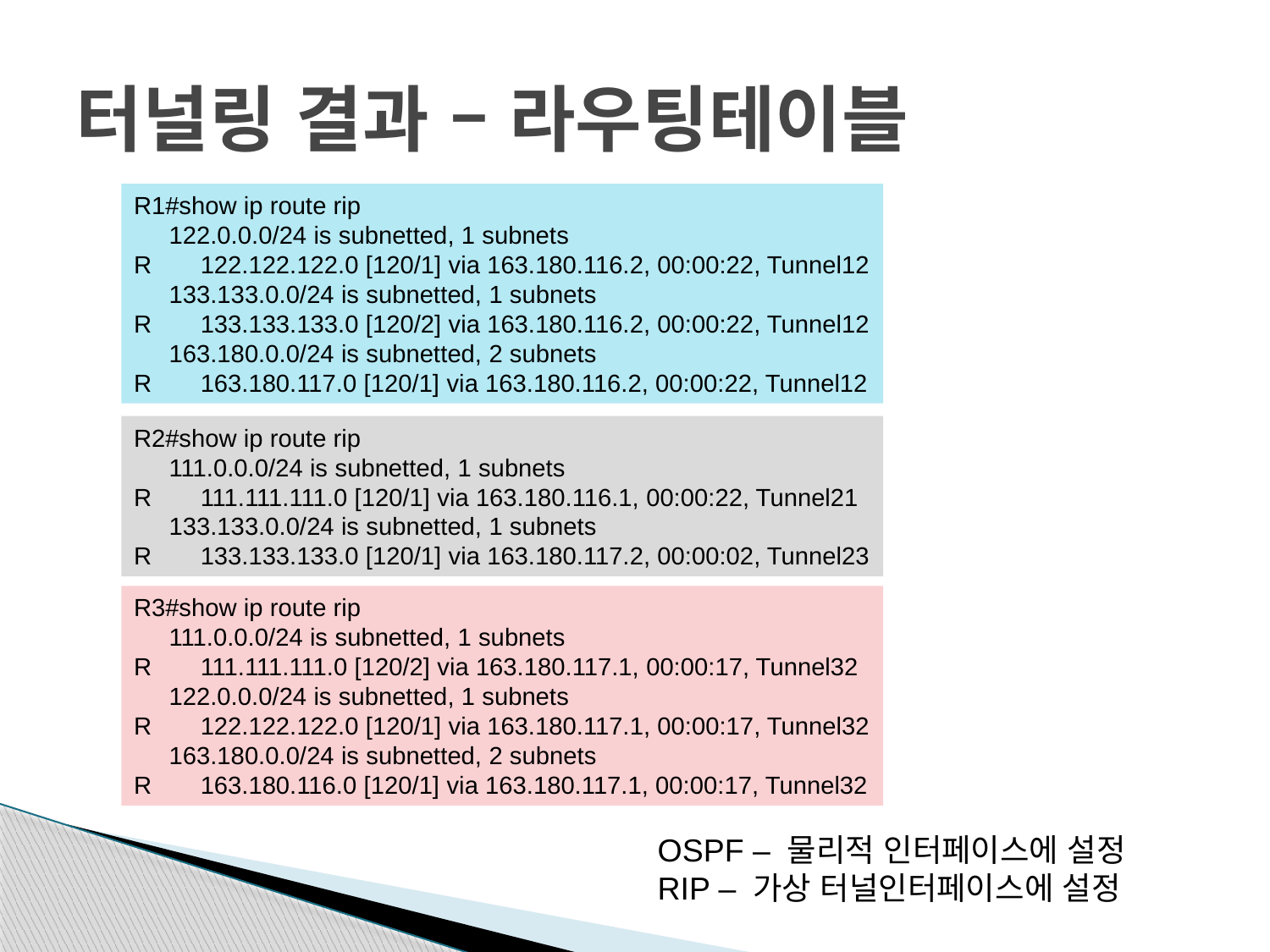

# 터널링 결과 – 라우팅테이블
R1#show ip route rip
     122.0.0.0/24 is subnetted, 1 subnets
R       122.122.122.0 [120/1] via 163.180.116.2, 00:00:22, Tunnel12
     133.133.0.0/24 is subnetted, 1 subnets
R       133.133.133.0 [120/2] via 163.180.116.2, 00:00:22, Tunnel12
     163.180.0.0/24 is subnetted, 2 subnets
R       163.180.117.0 [120/1] via 163.180.116.2, 00:00:22, Tunnel12
R2#show ip route rip
     111.0.0.0/24 is subnetted, 1 subnets
R       111.111.111.0 [120/1] via 163.180.116.1, 00:00:22, Tunnel21
     133.133.0.0/24 is subnetted, 1 subnets
R       133.133.133.0 [120/1] via 163.180.117.2, 00:00:02, Tunnel23
R3#show ip route rip
     111.0.0.0/24 is subnetted, 1 subnets
R       111.111.111.0 [120/2] via 163.180.117.1, 00:00:17, Tunnel32
     122.0.0.0/24 is subnetted, 1 subnets
R       122.122.122.0 [120/1] via 163.180.117.1, 00:00:17, Tunnel32
     163.180.0.0/24 is subnetted, 2 subnets
R       163.180.116.0 [120/1] via 163.180.117.1, 00:00:17, Tunnel32
OSPF – 물리적 인터페이스에 설정
RIP – 가상 터널인터페이스에 설정